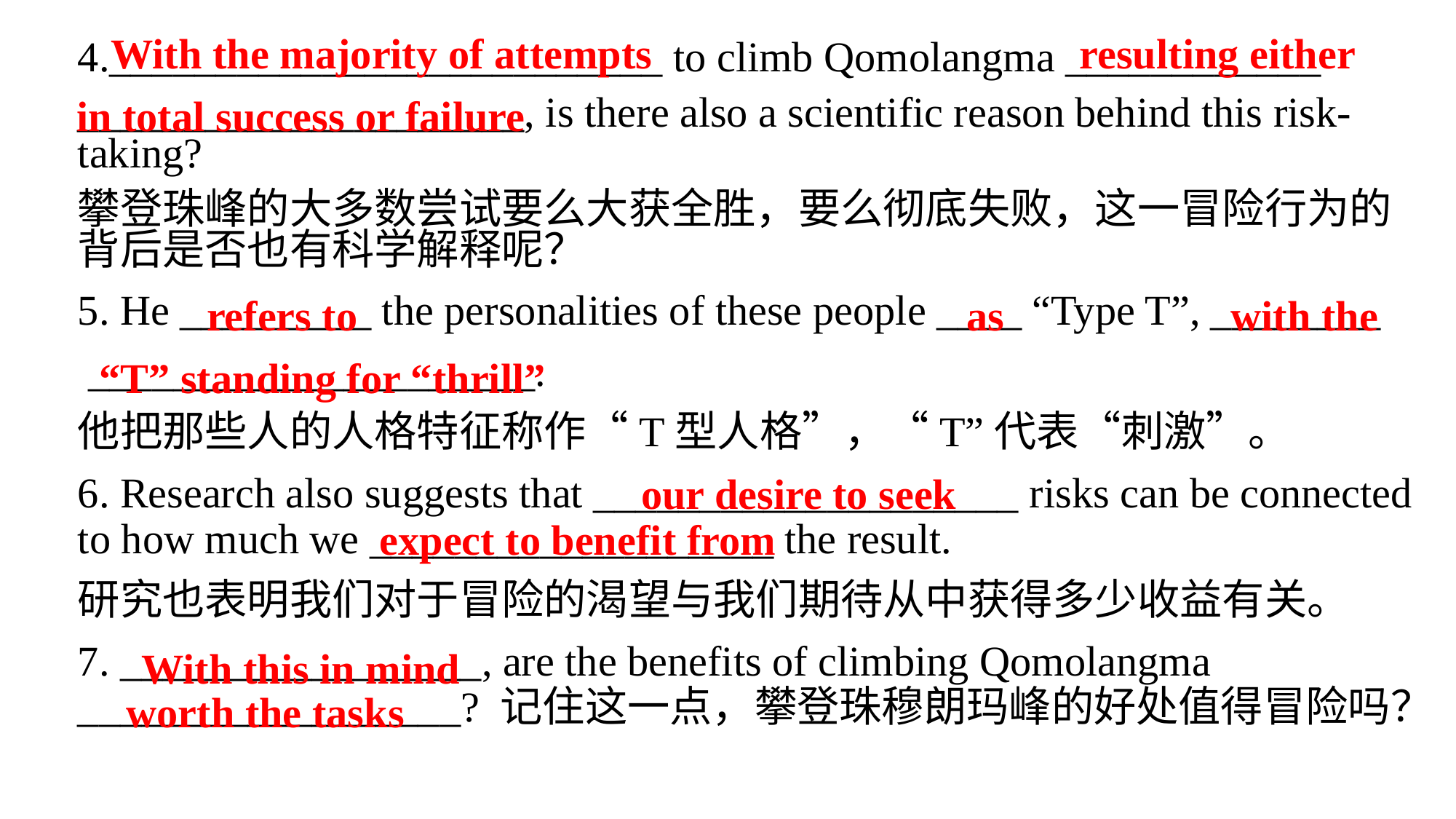

With the majority of attempts
resulting either
4.__________________________ to climb Qomolangma ____________
_____________________, is there also a scientific reason behind this risk-taking?
攀登珠峰的大多数尝试要么大获全胜，要么彻底失败，这一冒险行为的背后是否也有科学解释呢？
5. He _________ the personalities of these people ____ “Type T”, ________
 _____________________.
他把那些人的人格特征称作“T型人格”，“T”代表“刺激”。
6. Research also suggests that ____________________ risks can be connected to how much we ___________________ the result.
研究也表明我们对于冒险的渴望与我们期待从中获得多少收益有关。
7. _________________, are the benefits of climbing Qomolangma   __________________? 记住这一点，攀登珠穆朗玛峰的好处值得冒险吗？
in total success or failure
refers to
as
with the
“T” standing for “thrill”
our desire to seek
expect to benefit from
With this in mind
worth the tasks